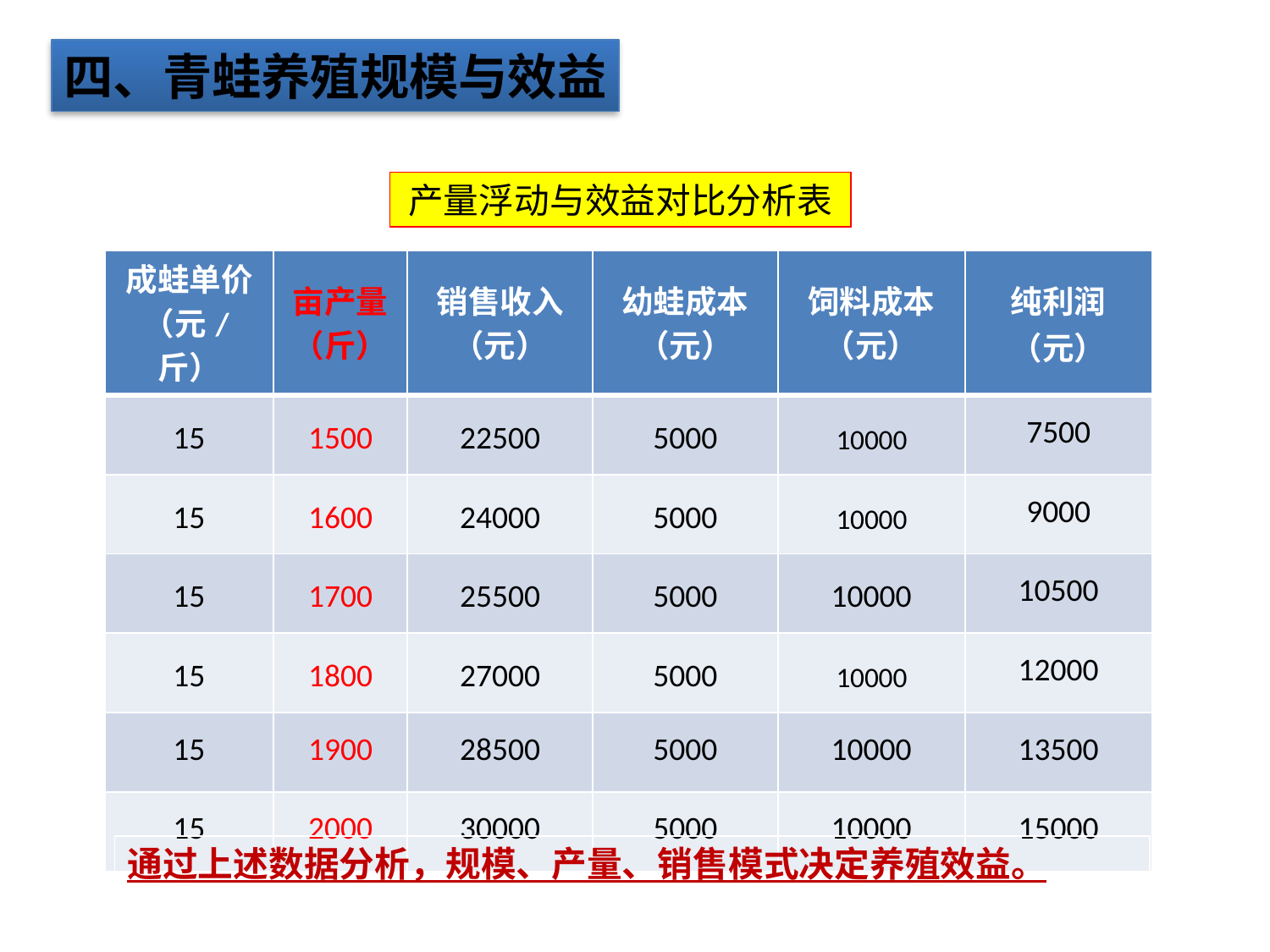

添加文本
四、青蛙养殖规模与效益
产量浮动与效益对比分析表
| 成蛙单价（元/斤） | 亩产量（斤） | 销售收入（元） | 幼蛙成本（元） | 饲料成本（元） | 纯利润 （元） |
| --- | --- | --- | --- | --- | --- |
| 15 | 1500 | 22500 | 5000 | 10000 | 7500 |
| 15 | 1600 | 24000 | 5000 | 10000 | 9000 |
| 15 | 1700 | 25500 | 5000 | 10000 | 10500 |
| 15 | 1800 | 27000 | 5000 | 10000 | 12000 |
| 15 | 1900 | 28500 | 5000 | 10000 | 13500 |
| 15 | 2000 | 30000 | 5000 | 10000 | 15000 |
点击添加文本
点击添加文本
点击添加文本
点击添加文本
通过上述数据分析，规模、产量、销售模式决定养殖效益。